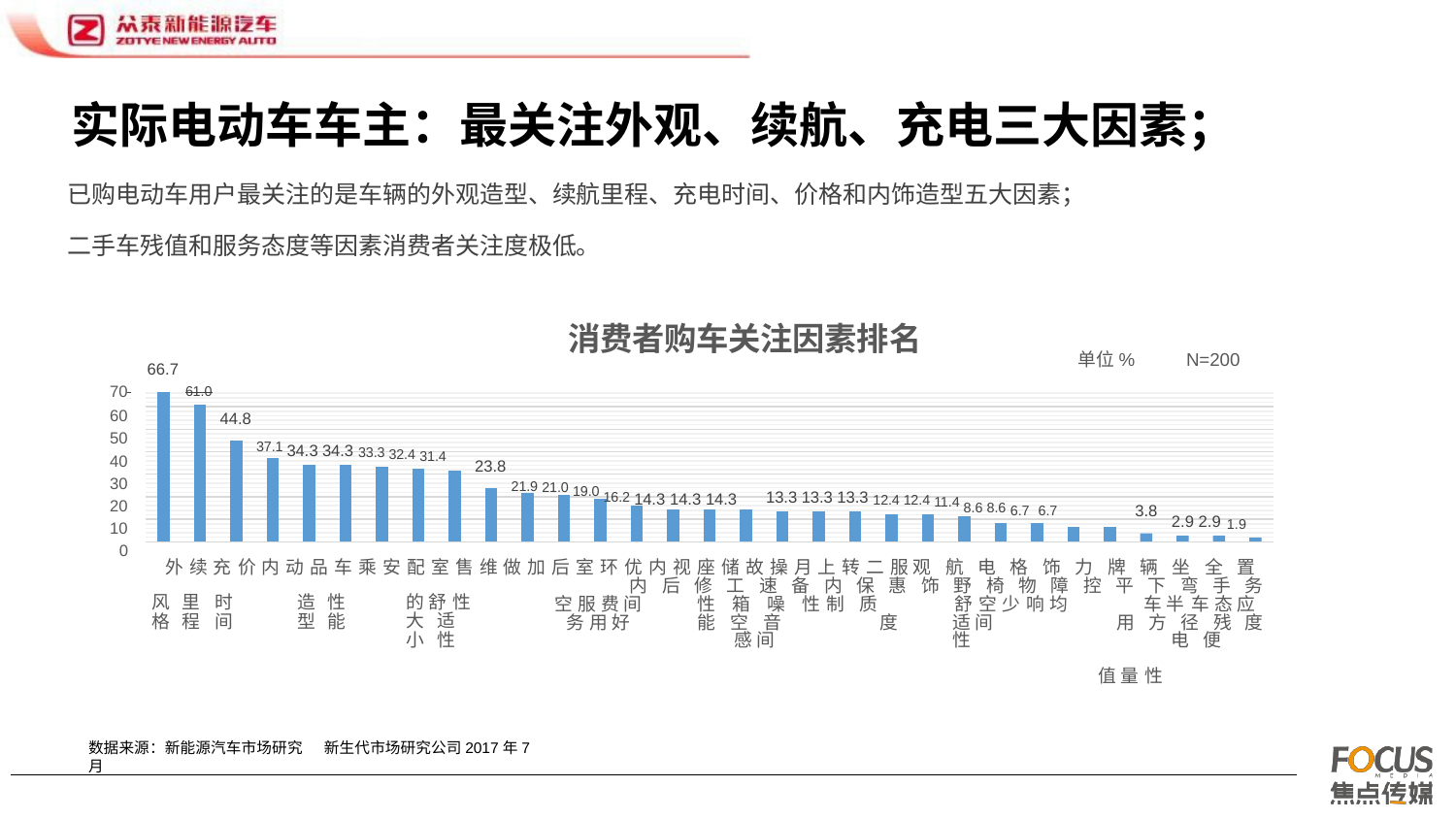

# 实际电动车车主：最关注外观、续航、充电三大因素；
已购电动车用户最关注的是车辆的外观造型、续航里程、充电时间、价格和内饰造型五大因素； 二手车残值和服务态度等因素消费者关注度极低。
消费者购车关注因素排名
单位%	N=200
66.7
70 	61.0
60
50
40
30
20
10
0

44.8

37.1 34.3 34.3 33.3 32.4 31.4

23.8

21.9 21.0 19.0 16.2 14.3 14.3 14.3
13.3 13.3 13.3 12.4 12.4 11.4 8.6 8.6 6.7 6.7

3.8

2.9 2.9 1.9

外 续 充 价 内 动 品 车 乘 安 配 室 售 维 做 加 后 室 环 优 内 视 座 储 故 操 月 上 转 二 服 观   航   电   格   饰   力   牌   辆   坐   全   置   内   后   修   工   速   备   内   保   惠   饰   野   椅   物   障   控   平   下   弯   手   务
车 半 车 态 应   用   方   径   残   度
电   便	值 量 性
风   里   时
格   程   间
造   性
型   能
的 舒 性
大   适
小   性
空 服 费 间 务 用 好
性    箱    噪    性 制   质	舒 空 少 响 均
能   空   音	度 感 间
适 间 性
数据来源：新能源汽车市场研究	新生代市场研究公司2017年7月